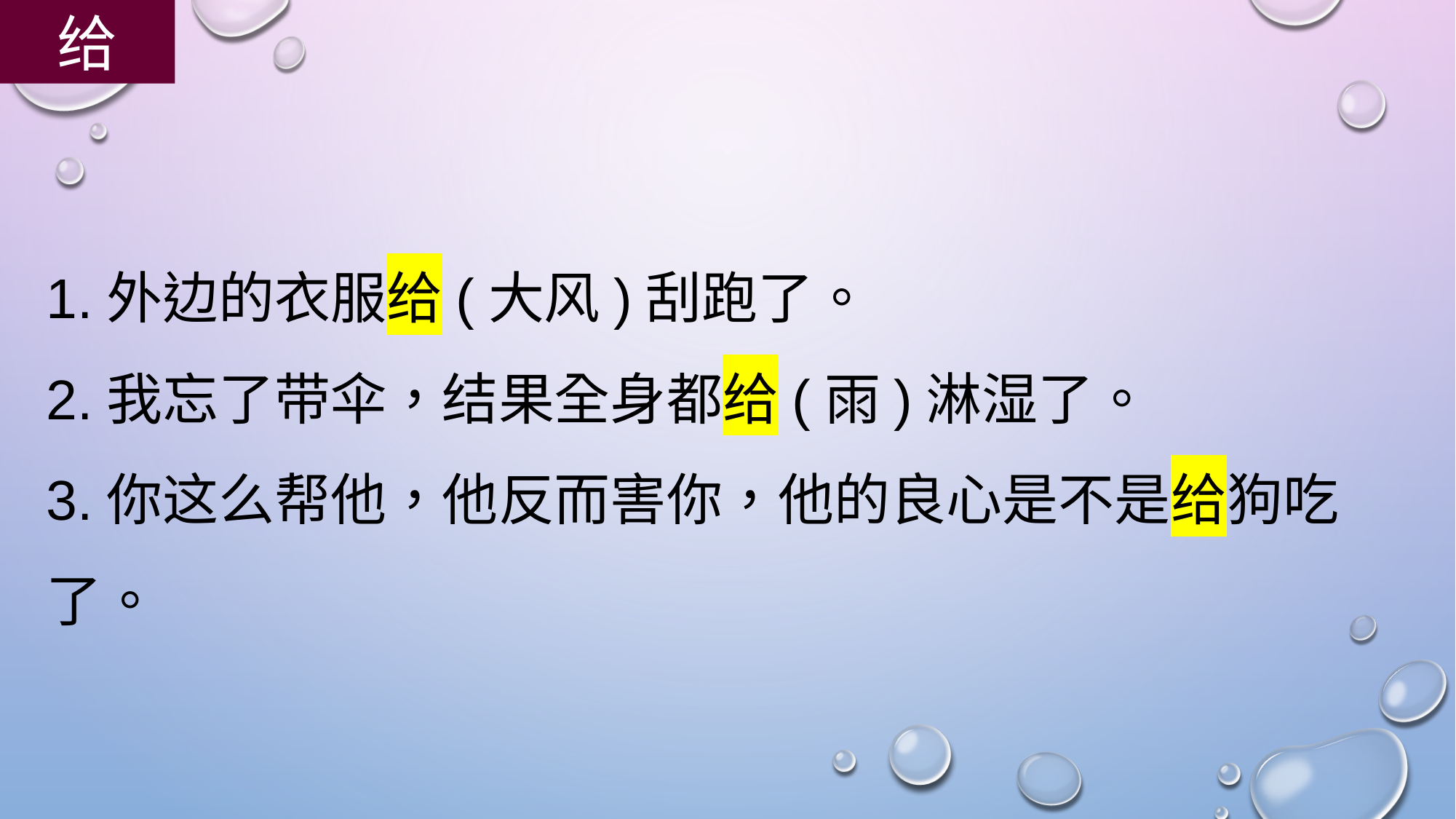

给
1.外边的衣服给(大风)刮跑了。
2.我忘了带伞，结果全身都给(雨)淋湿了。
3.你这么帮他，他反而害你，他的良心是不是给狗吃了。